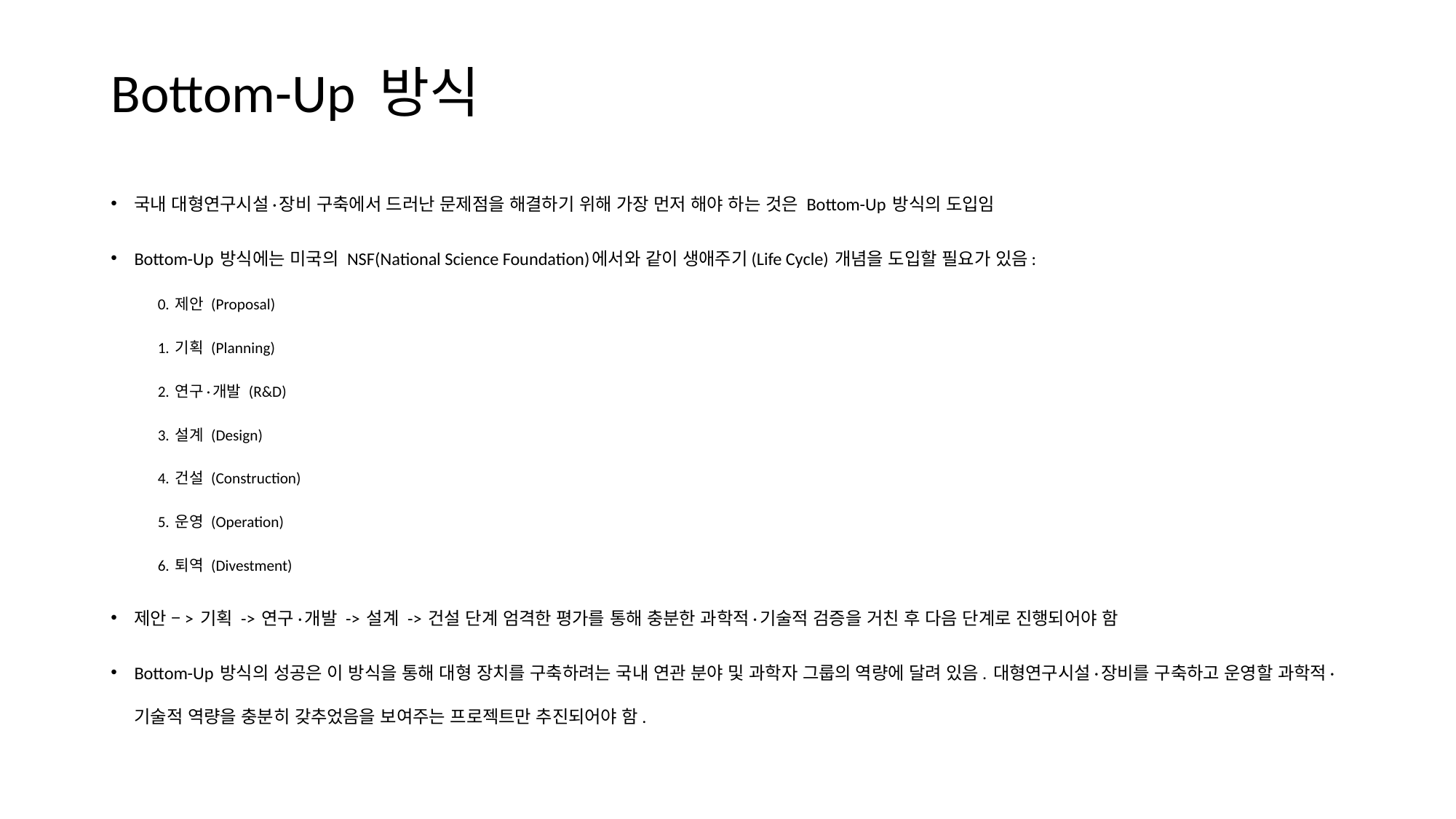

# Bottom-Up 방식
국내 대형연구시설·장비 구축에서 드러난 문제점을 해결하기 위해 가장 먼저 해야 하는 것은 Bottom-Up 방식의 도입임
Bottom-Up 방식에는 미국의 NSF(National Science Foundation)에서와 같이 생애주기(Life Cycle) 개념을 도입할 필요가 있음:
0. 제안 (Proposal)
1. 기획 (Planning)
2. 연구·개발 (R&D)
3. 설계 (Design)
4. 건설 (Construction)
5. 운영 (Operation)
6. 퇴역 (Divestment)
제안 –> 기획 -> 연구·개발 -> 설계 -> 건설 단계 엄격한 평가를 통해 충분한 과학적·기술적 검증을 거친 후 다음 단계로 진행되어야 함
Bottom-Up 방식의 성공은 이 방식을 통해 대형 장치를 구축하려는 국내 연관 분야 및 과학자 그룹의 역량에 달려 있음. 대형연구시설·장비를 구축하고 운영할 과학적·기술적 역량을 충분히 갖추었음을 보여주는 프로젝트만 추진되어야 함.